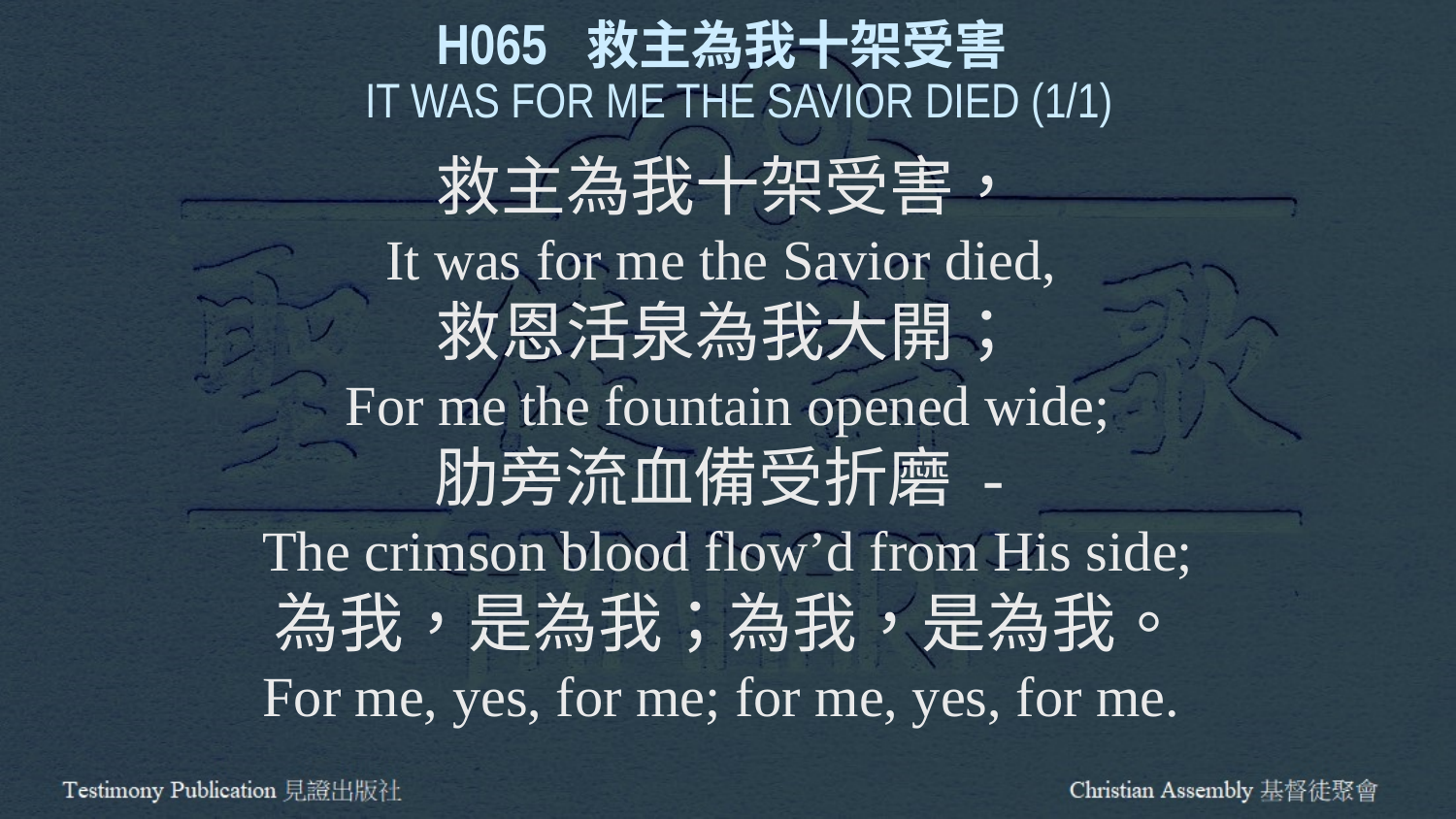

H065  救主為我十架受害
 IT WAS FOR ME THE SAVIOR DIED (1/1)
救主為我十架受害，
It was for me the Savior died,
救恩活泉為我大開；
For me the fountain opened wide;
肋旁流血備受折磨 -
The crimson blood flow’d from His side;
為我，是為我；為我，是為我。
For me, yes, for me; for me, yes, for me.